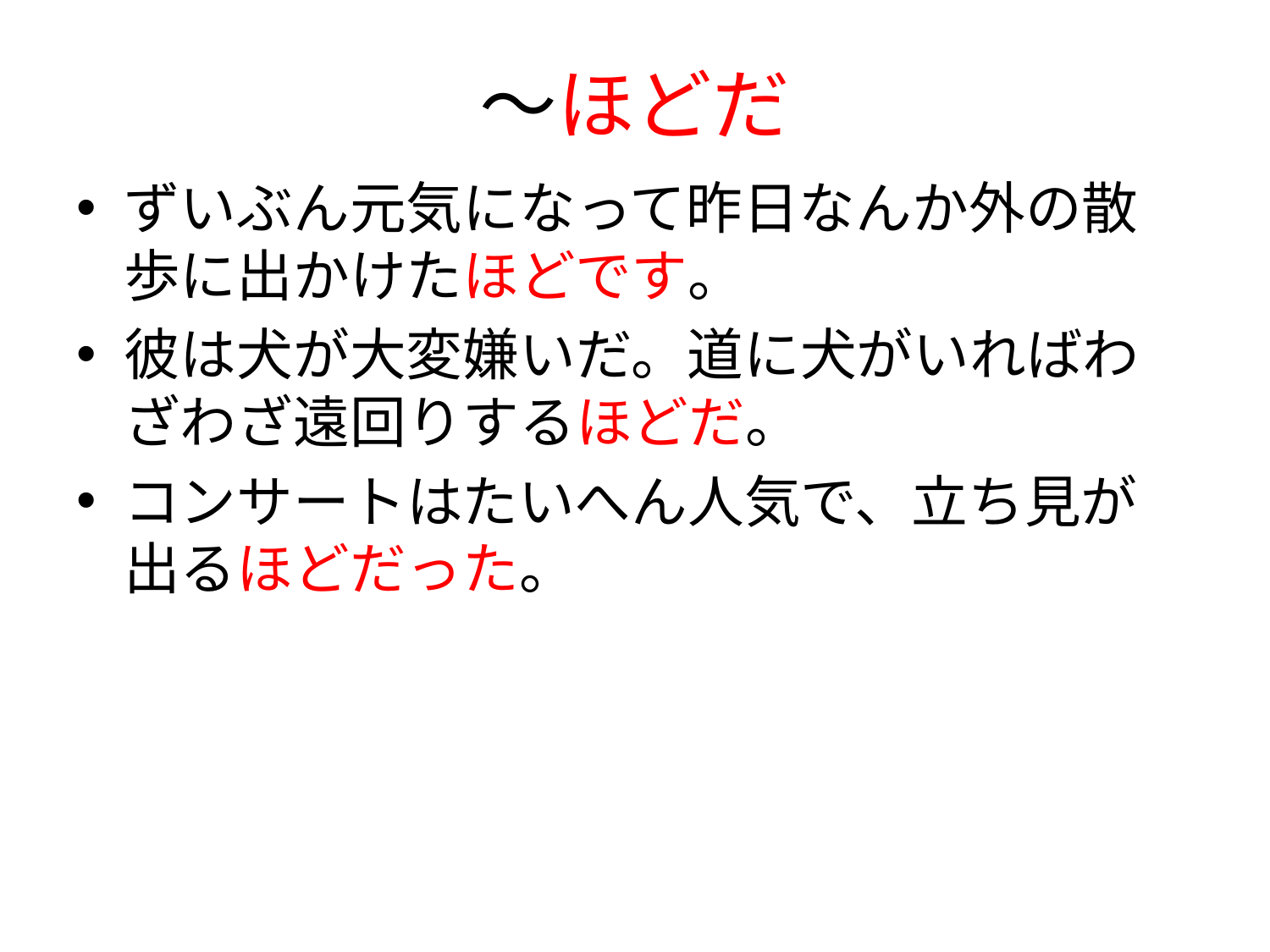

# ～ほどだ
ずいぶん元気になって昨日なんか外の散歩に出かけたほどです。
彼は犬が大変嫌いだ。道に犬がいればわざわざ遠回りするほどだ。
コンサートはたいへん人気で、立ち見が出るほどだった。